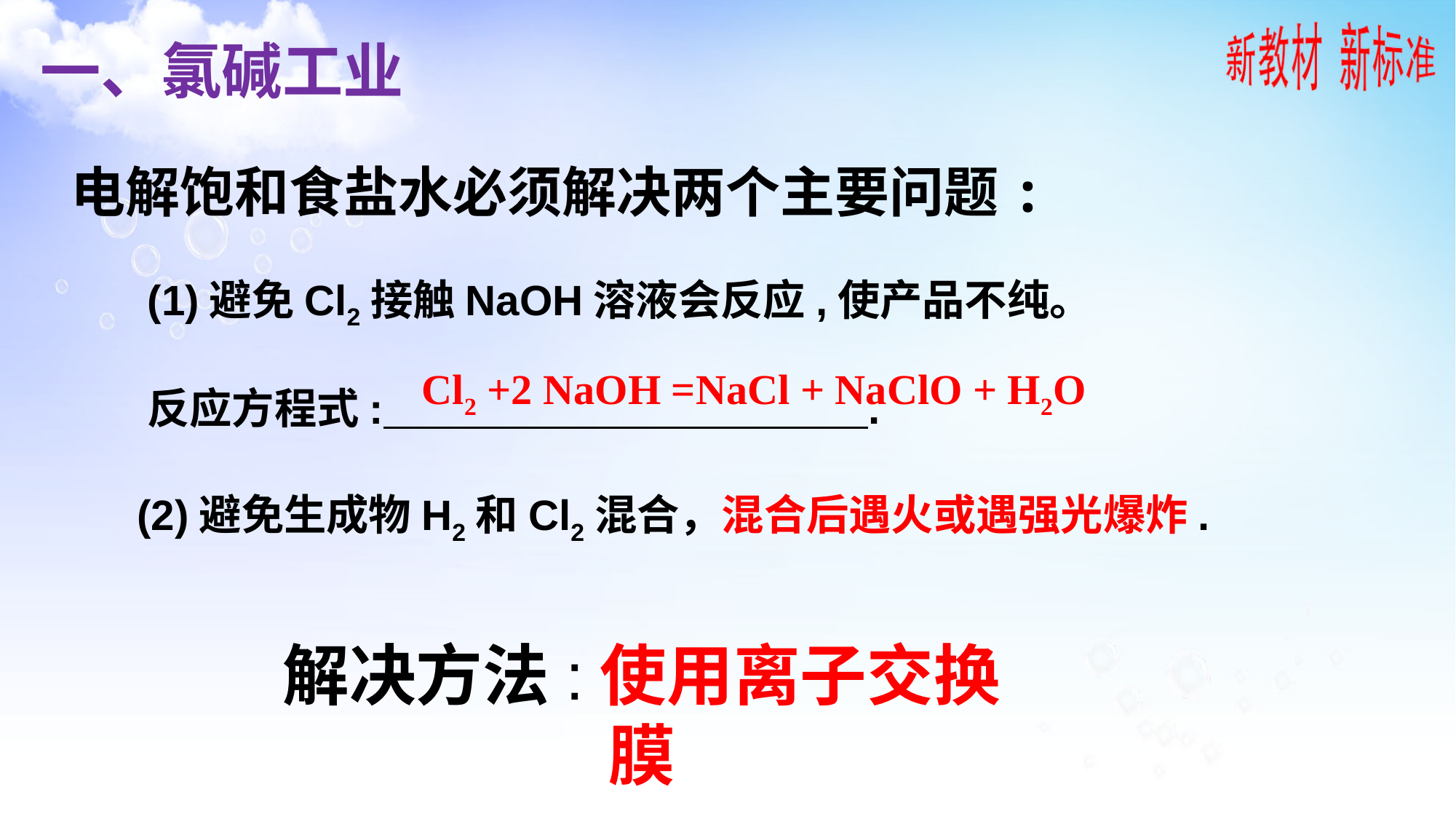

一、氯碱工业
电解饱和食盐水必须解决两个主要问题:
(1)避免Cl2接触NaOH溶液会反应,使产品不纯。

反应方程式:                                         .
Cl2 +2 NaOH =NaCl + NaClO + H2O

(2)避免生成物H2和Cl2混合，混合后遇火或遇强光爆炸.

解决方法:使用离子交换膜